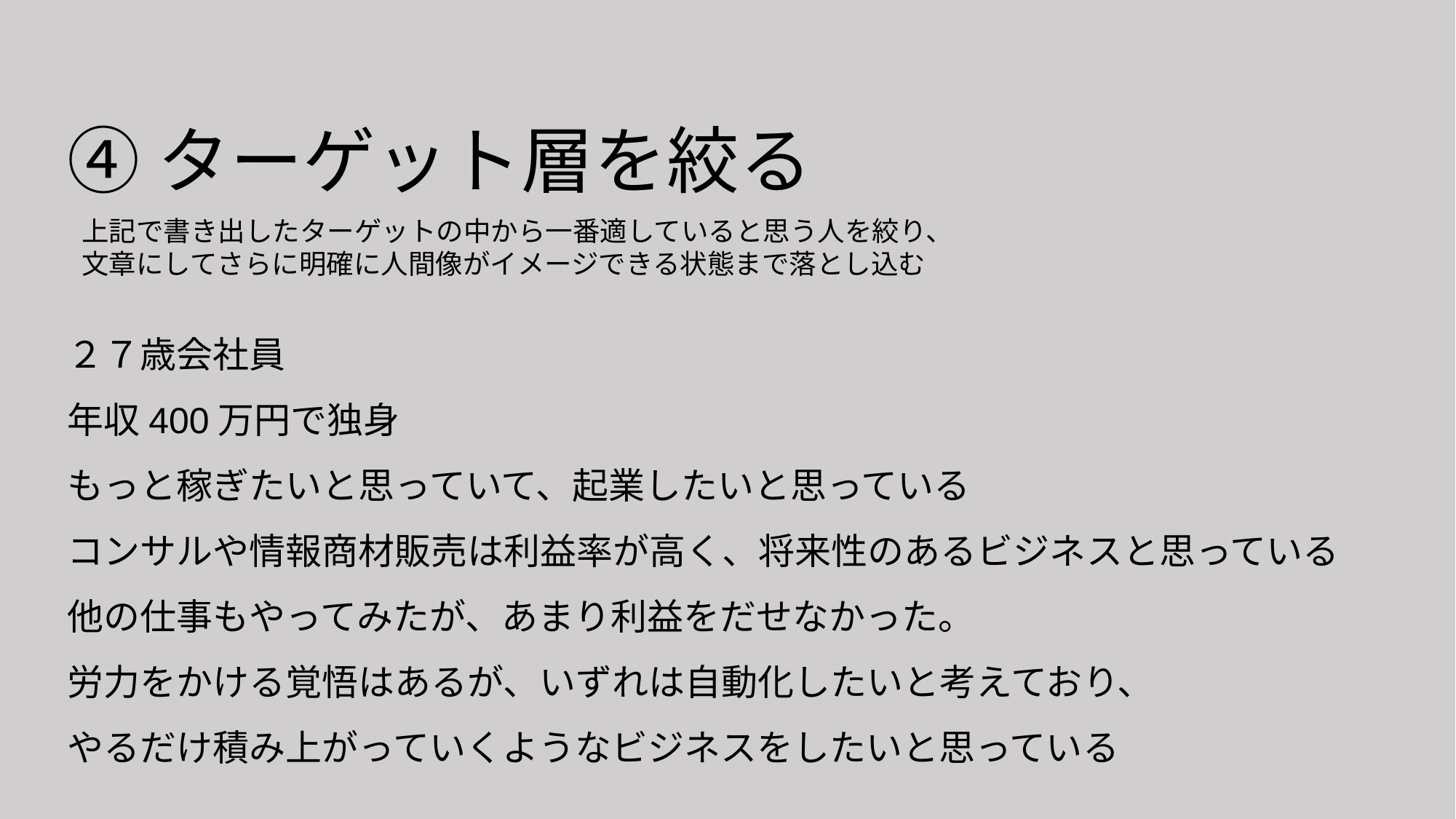

④ターゲット層を絞る
上記で書き出したターゲットの中から一番適していると思う人を絞り、
文章にしてさらに明確に人間像がイメージできる状態まで落とし込む
２７歳会社員
年収400万円で独身
もっと稼ぎたいと思っていて、起業したいと思っている
コンサルや情報商材販売は利益率が高く、将来性のあるビジネスと思っている
他の仕事もやってみたが、あまり利益をだせなかった。
労力をかける覚悟はあるが、いずれは自動化したいと考えており、
やるだけ積み上がっていくようなビジネスをしたいと思っている